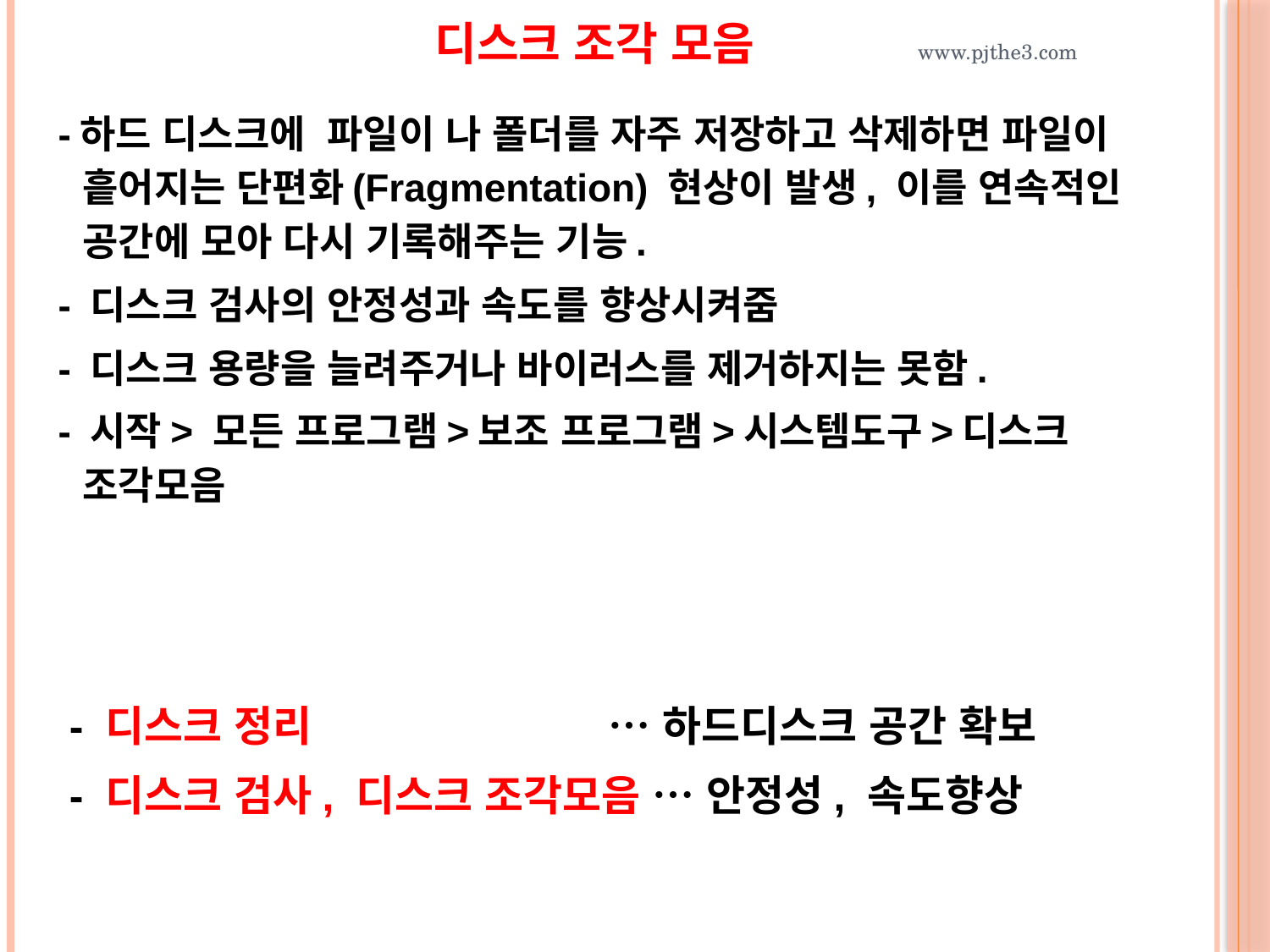

디스크 조각 모음
www.pjthe3.com
 -하드 디스크에  파일이 나 폴더를 자주 저장하고 삭제하면 파일이 흩어지는 단편화(Fragmentation) 현상이 발생, 이를 연속적인 공간에 모아 다시 기록해주는 기능.
 - 디스크 검사의 안정성과 속도를 향상시켜줌
 - 디스크 용량을 늘려주거나 바이러스를 제거하지는 못함.
 - 시작> 모든 프로그램>보조 프로그램>시스템도구>디스크 조각모음
 - 디스크 정리                         … 하드디스크 공간 확보
 - 디스크 검사, 디스크 조각모음 … 안정성, 속도향상